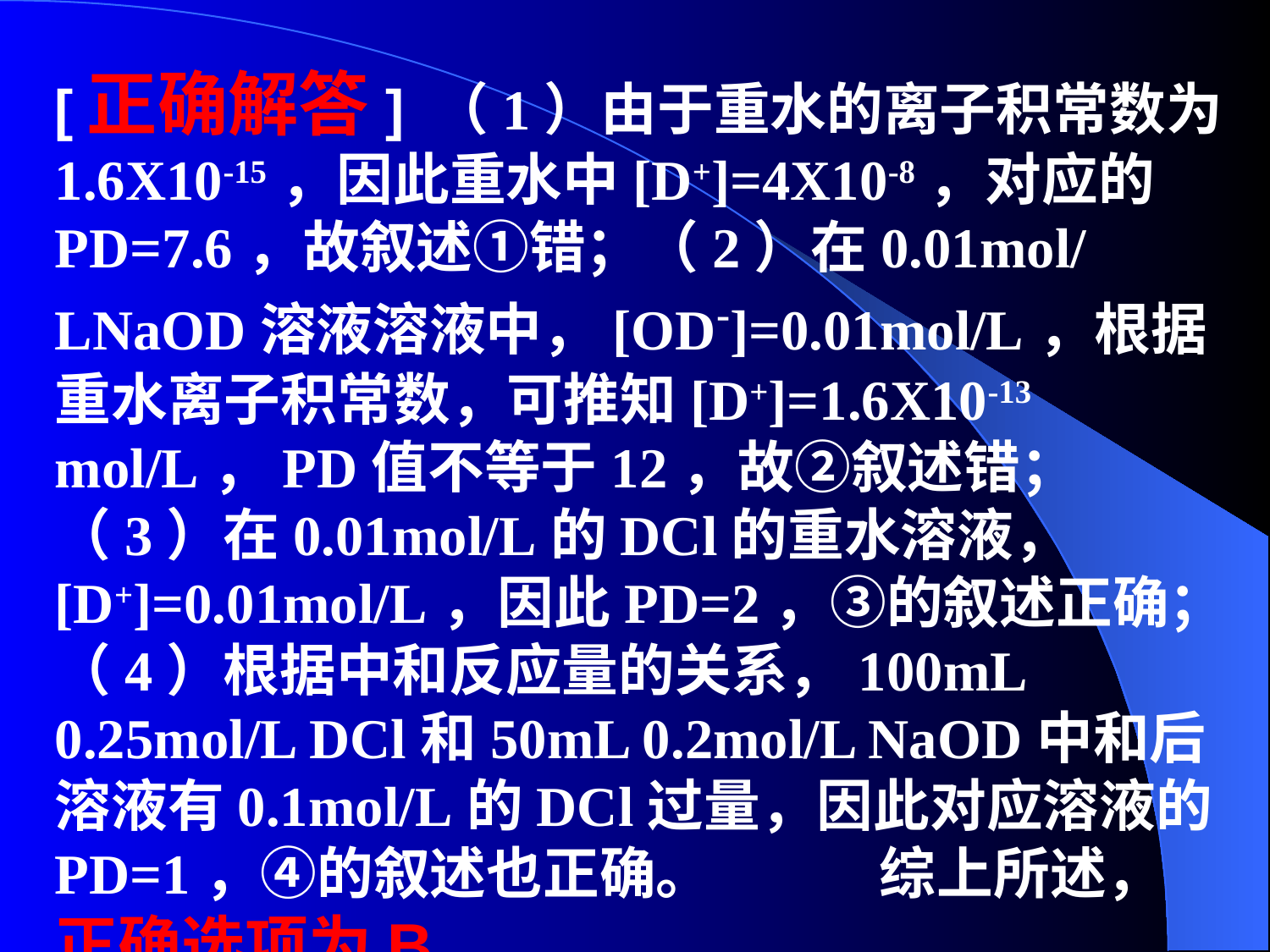

[正确解答] （1）由于重水的离子积常数为1.6X10-15，因此重水中[D+]=4X10-8，对应的PD=7.6，故叙述①错；（2）在0.01mol/LNaOD溶液溶液中，[OD-]=0.01mol/L，根据重水离子积常数，可推知[D+]=1.6X10-13 mol/L，PD值不等于12，故②叙述错；（3）在0.01mol/L的DCl的重水溶液，[D+]=0.01mol/L，因此PD=2，③的叙述正确；（4）根据中和反应量的关系，100mL 0.25mol/L DCl和50mL 0.2mol/L NaOD中和后溶液有0.1mol/L的DCl过量，因此对应溶液的PD=1，④的叙述也正确。             综上所述，正确选项为B。

64